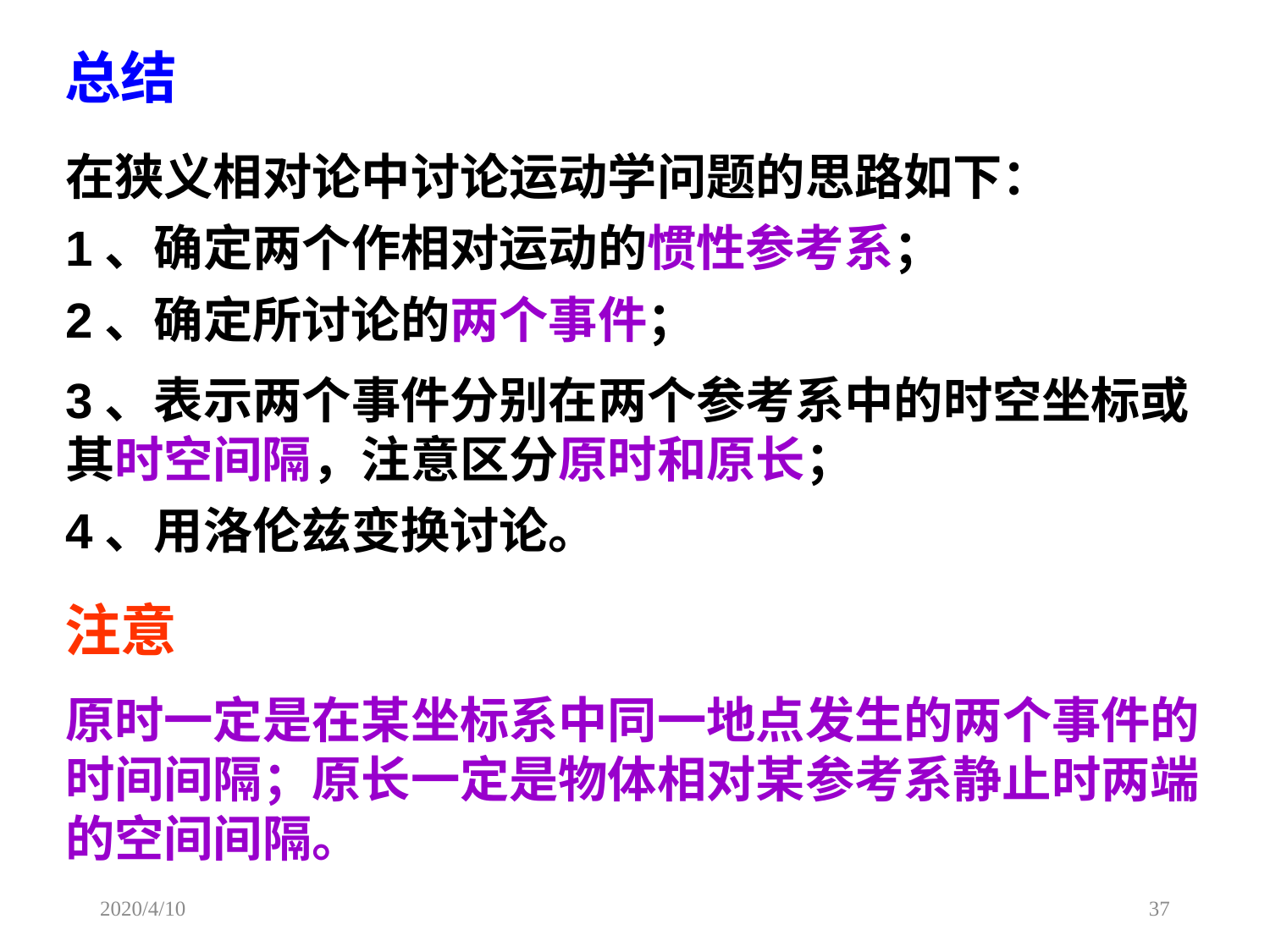

总结
在狭义相对论中讨论运动学问题的思路如下：
1、确定两个作相对运动的惯性参考系；
2、确定所讨论的两个事件；
3、表示两个事件分别在两个参考系中的时空坐标或其时空间隔，注意区分原时和原长；
4、用洛伦兹变换讨论。
注意
原时一定是在某坐标系中同一地点发生的两个事件的时间间隔；原长一定是物体相对某参考系静止时两端的空间间隔。
2020/4/10
37